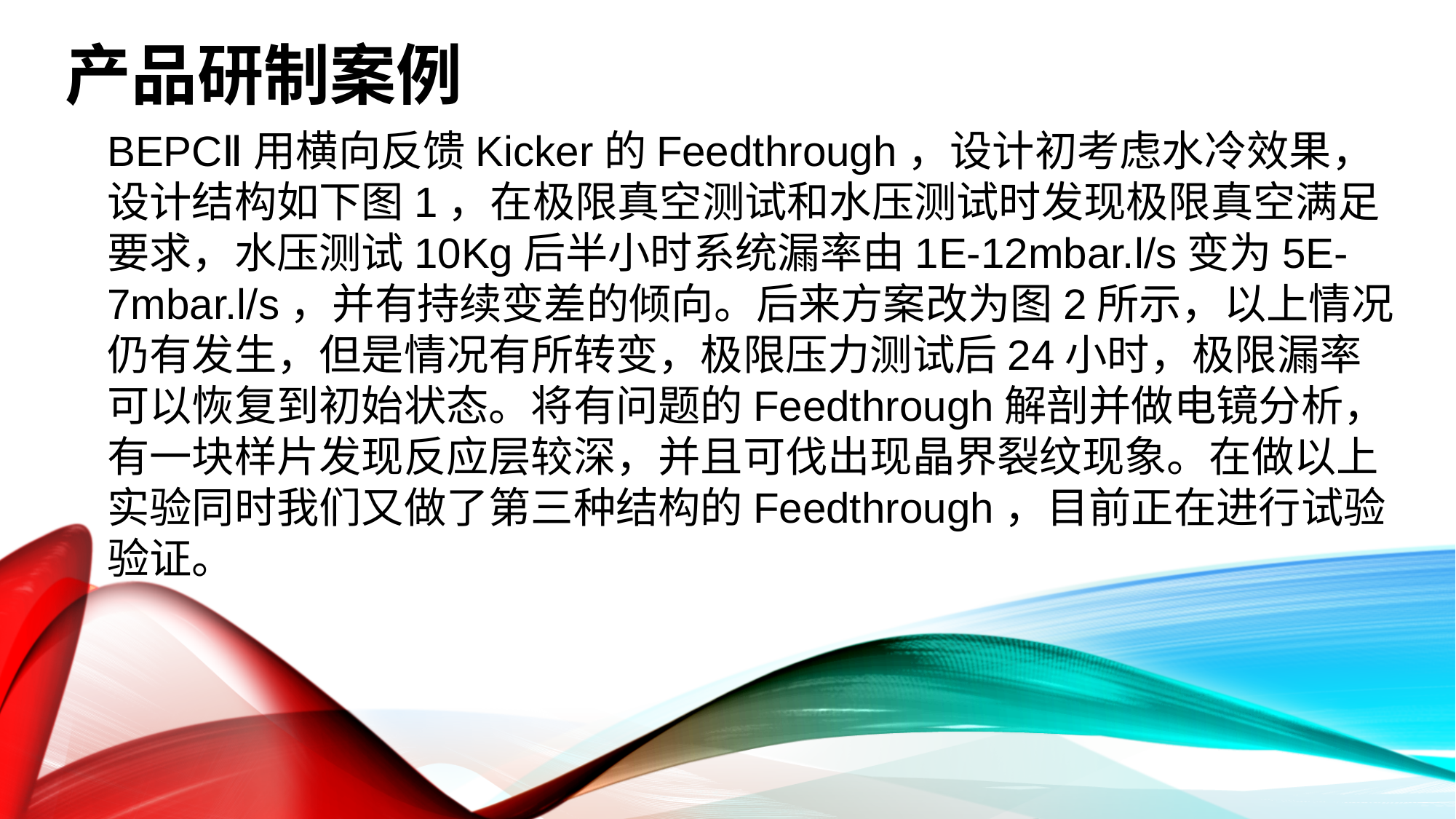

产品研制案例
BEPCⅡ用横向反馈Kicker的Feedthrough，设计初考虑水冷效果，设计结构如下图1，在极限真空测试和水压测试时发现极限真空满足要求，水压测试10Kg后半小时系统漏率由1E-12mbar.l/s变为5E-7mbar.l/s，并有持续变差的倾向。后来方案改为图2所示，以上情况仍有发生，但是情况有所转变，极限压力测试后24小时，极限漏率可以恢复到初始状态。将有问题的Feedthrough解剖并做电镜分析，有一块样片发现反应层较深，并且可伐出现晶界裂纹现象。在做以上实验同时我们又做了第三种结构的Feedthrough，目前正在进行试验验证。